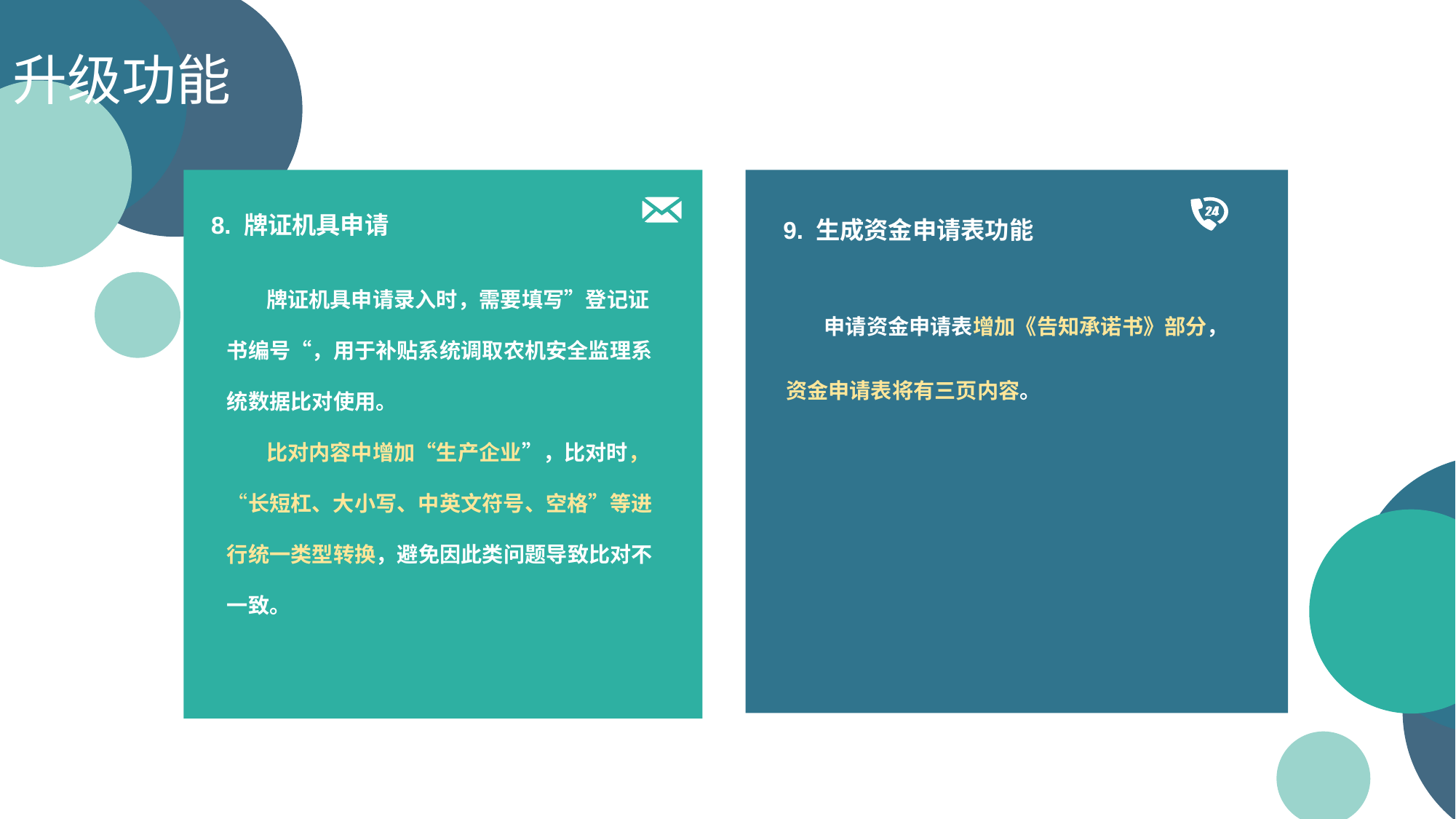

升级功能

       牌证机具申请录入时，需要填写”登记证书编号“，用于补贴系统调取农机安全监理系统数据比对使用。
       比对内容中增加“生产企业”，比对时，“长短杠、大小写、中英文符号、空格”等进行统一类型转换，避免因此类问题导致比对不一致。

8. 牌证机具申请
9. 生成资金申请表功能
       申请资金申请表增加《告知承诺书》部分，资金申请表将有三页内容。